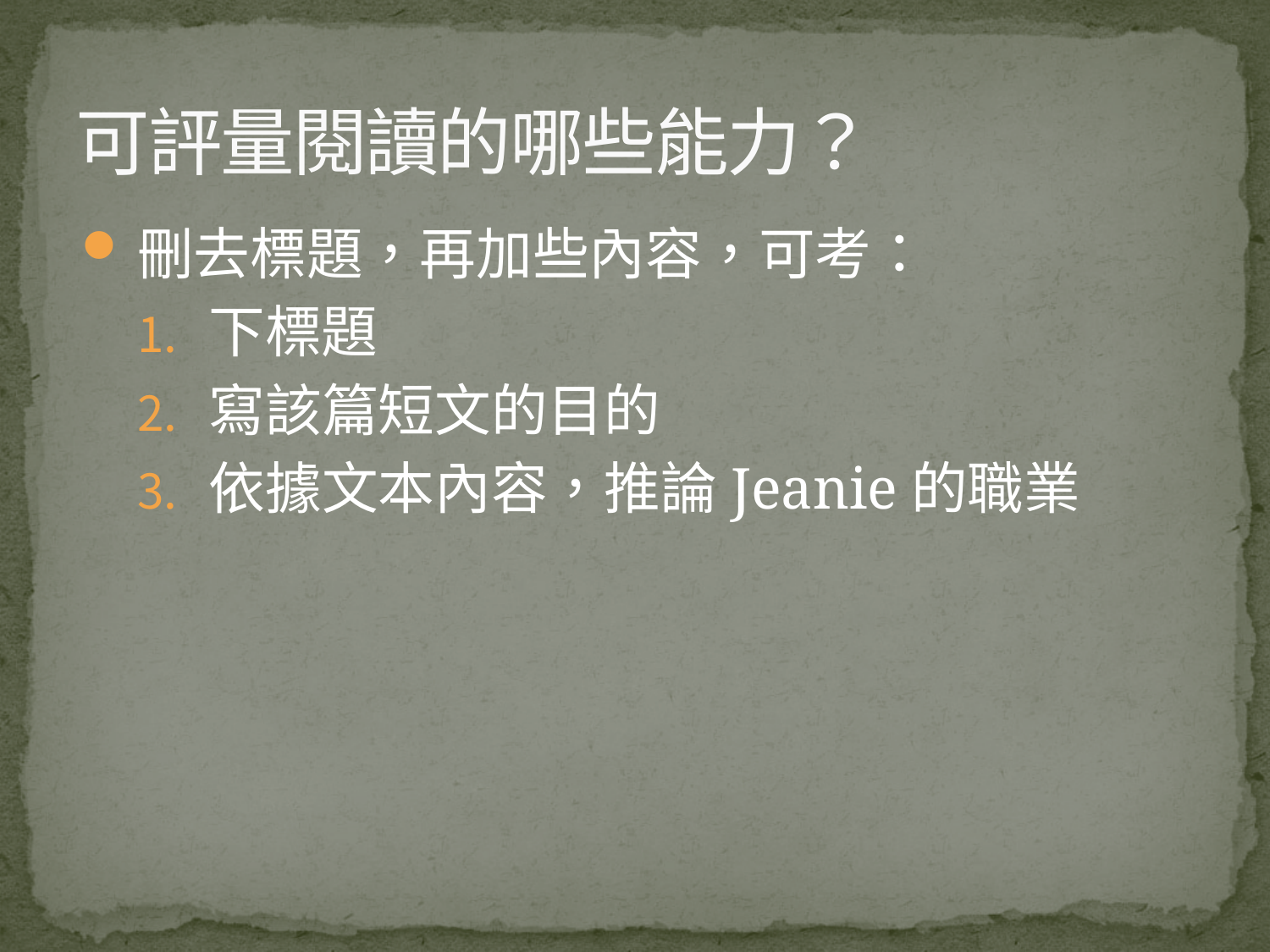

# 可評量閱讀的哪些能力？
刪去標題，再加些內容，可考：
下標題
寫該篇短文的目的
依據文本內容，推論Jeanie的職業